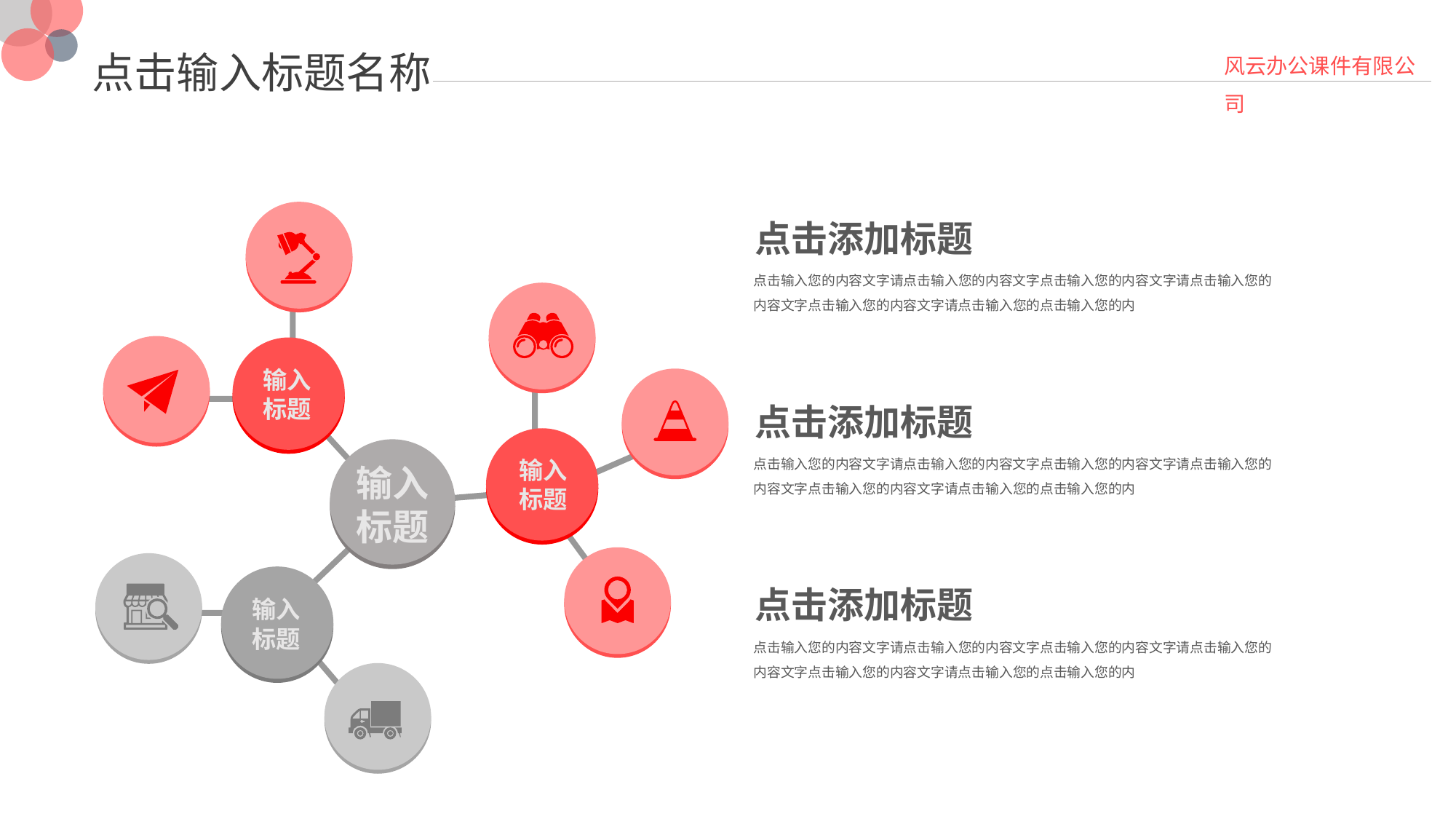

点击输入标题名称
风云办公课件有限公司

点击添加标题
点击输入您的内容文字请点击输入您的内容文字点击输入您的内容文字请点击输入您的内容文字点击输入您的内容文字请点击输入您的点击输入您的内

输入
标题

点击添加标题
点击输入您的内容文字请点击输入您的内容文字点击输入您的内容文字请点击输入您的内容文字点击输入您的内容文字请点击输入您的点击输入您的内

输入
标题
输入
标题

点击添加标题
点击输入您的内容文字请点击输入您的内容文字点击输入您的内容文字请点击输入您的内容文字点击输入您的内容文字请点击输入您的点击输入您的内

输入
标题